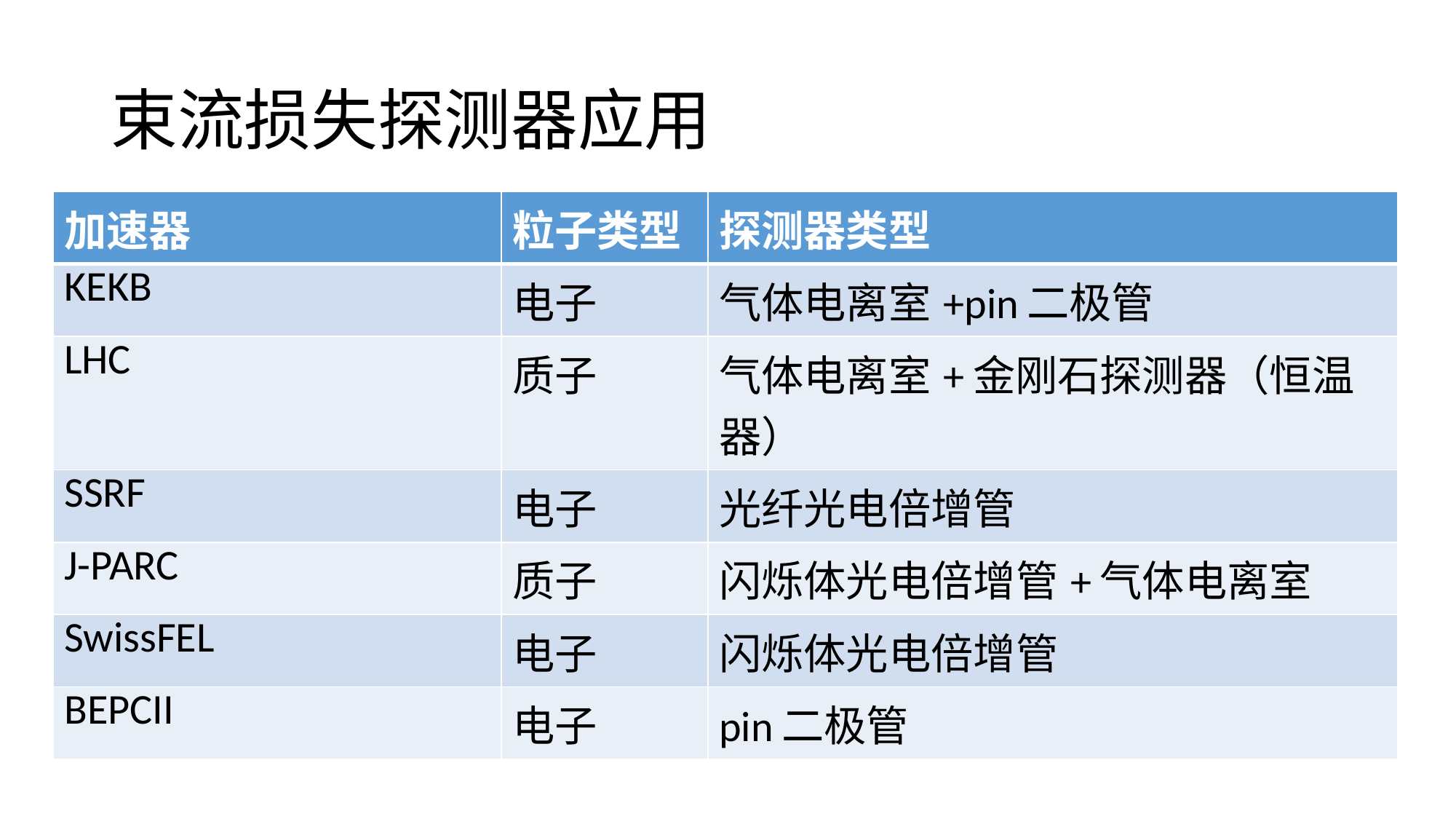

# 束流损失探测器应用
| 加速器 | 粒子类型 | 探测器类型 |
| --- | --- | --- |
| KEKB | 电子 | 气体电离室+pin二极管 |
| LHC | 质子 | 气体电离室+金刚石探测器（恒温器） |
| SSRF | 电子 | 光纤光电倍增管 |
| J-PARC | 质子 | 闪烁体光电倍增管+气体电离室 |
| SwissFEL | 电子 | 闪烁体光电倍增管 |
| BEPCII | 电子 | pin二极管 |